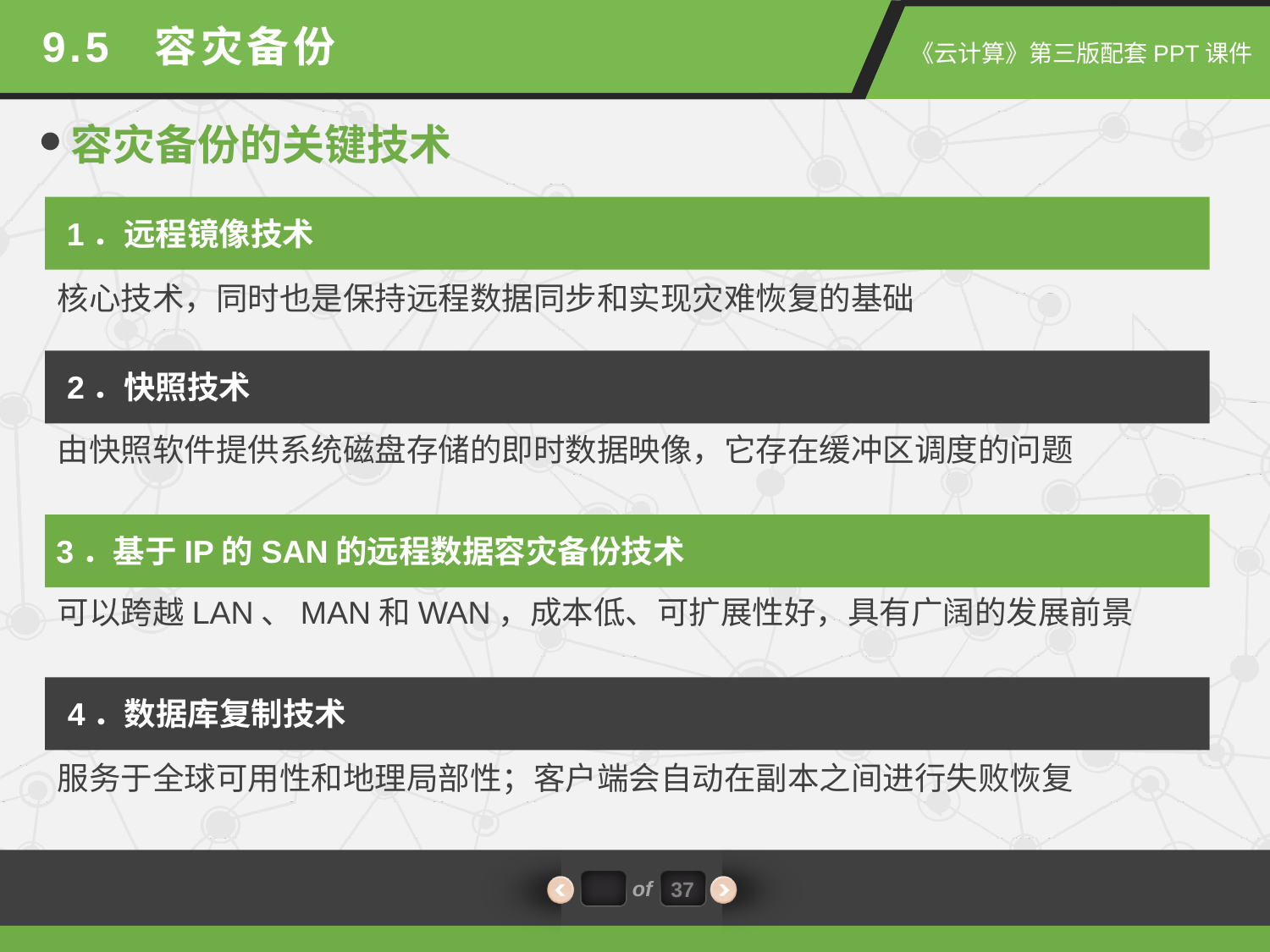

9.5  容灾备份
容灾备份的关键技术

1．远程镜像技术
核心技术，同时也是保持远程数据同步和实现灾难恢复的基础

2．快照技术
由快照软件提供系统磁盘存储的即时数据映像，它存在缓冲区调度的问题

3．基于IP的SAN的远程数据容灾备份技术
可以跨越LAN、MAN和WAN，成本低、可扩展性好，具有广阔的发展前景

4．数据库复制技术
服务于全球可用性和地理局部性；客户端会自动在副本之间进行失败恢复
26